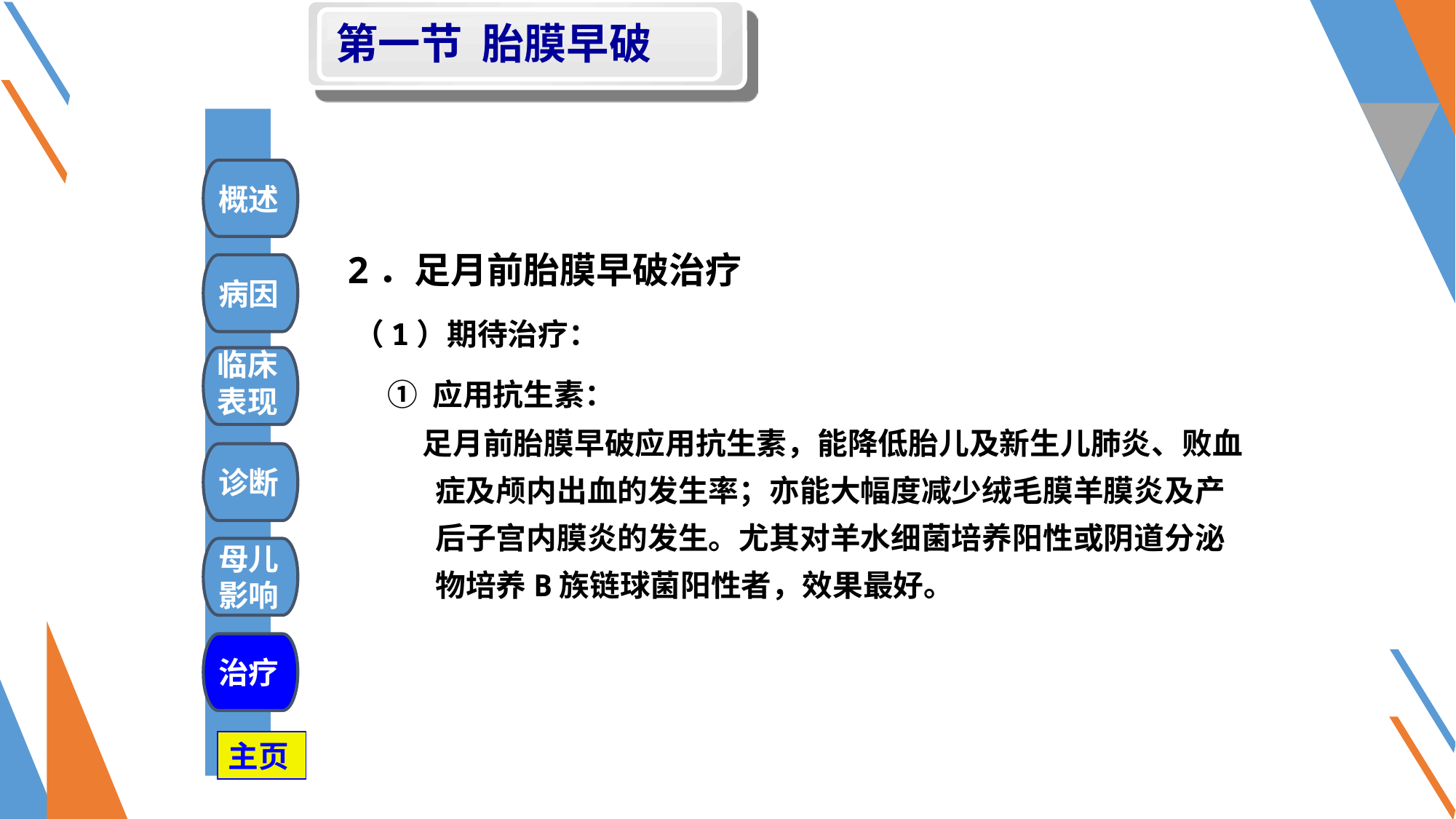

第一节  胎膜早破

概述
 2．足月前胎膜早破治疗
   （1）期待治疗：
         ① 应用抗生素：

病因
临床
表现

   足月前胎膜早破应用抗生素，能降低胎儿及新生儿肺炎、败血症及颅内出血的发生率；亦能大幅度减少绒毛膜羊膜炎及产后子宫内膜炎的发生。尤其对羊水细菌培养阳性或阴道分泌物培养B族链球菌阳性者，效果最好。
诊断
母儿
影响
治疗
主页